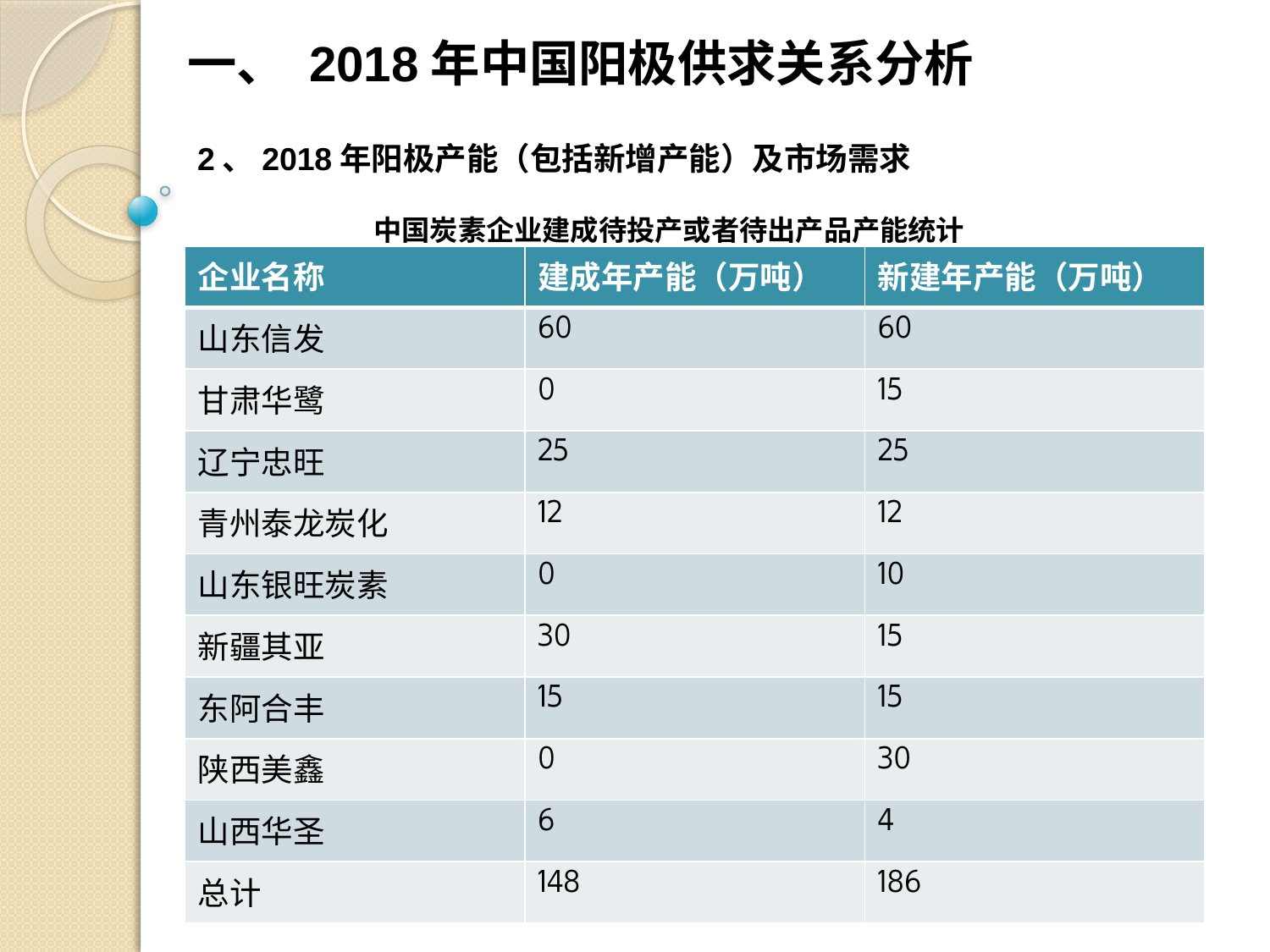

一、 2018年中国阳极供求关系分析
2、2018年阳极产能（包括新增产能）及市场需求
中国炭素企业建成待投产或者待出产品产能统计
| 企业名称 | 建成年产能（万吨） | 新建年产能（万吨） |
| --- | --- | --- |
| 山东信发 | 60 | 60 |
| 甘肃华鹭 | 0 | 15 |
| 辽宁忠旺 | 25 | 25 |
| 青州泰龙炭化 | 12 | 12 |
| 山东银旺炭素 | 0 | 10 |
| 新疆其亚 | 30 | 15 |
| 东阿合丰 | 15 | 15 |
| 陕西美鑫 | 0 | 30 |
| 山西华圣 | 6 | 4 |
| 总计 | 148 | 186 |